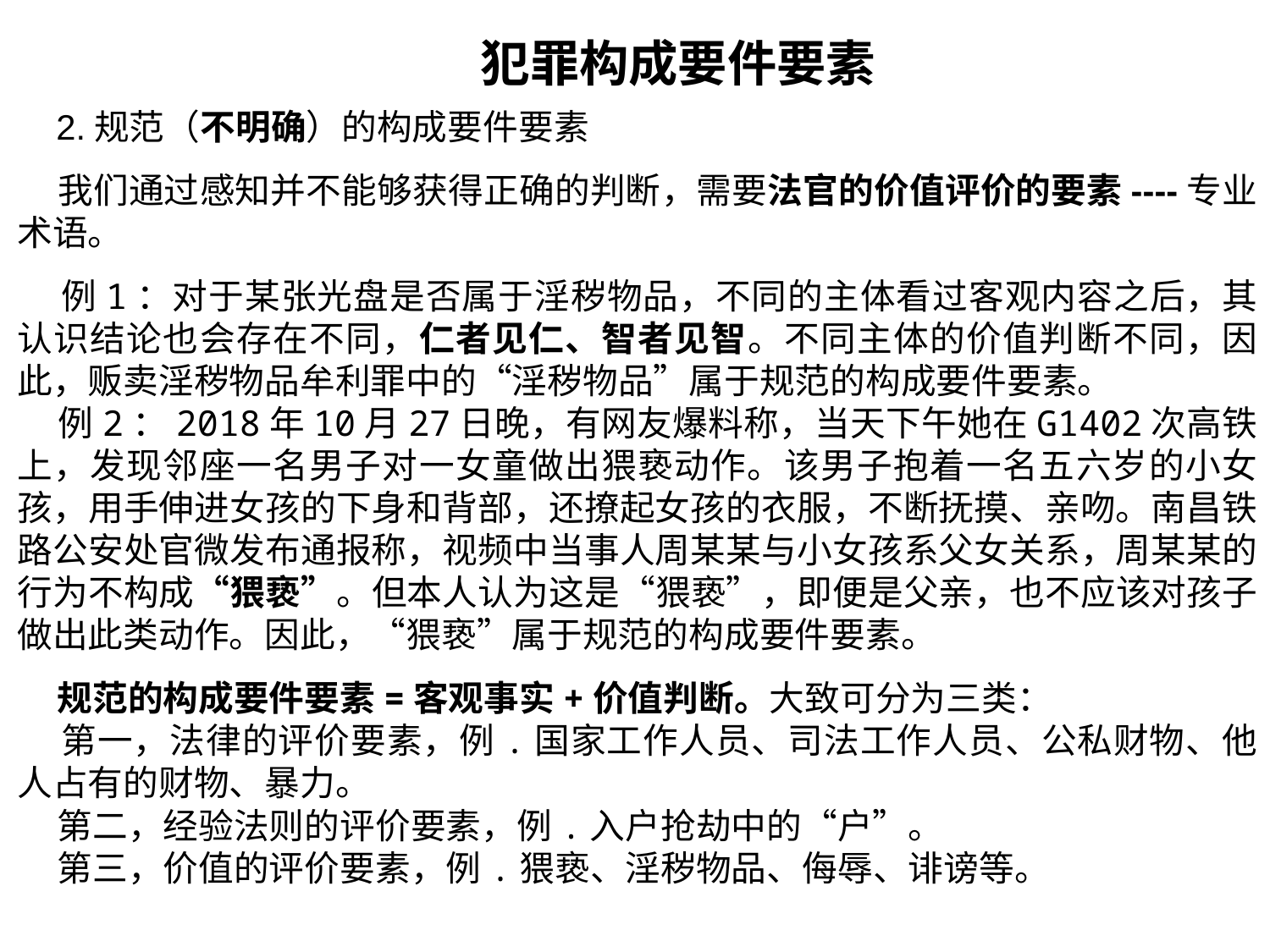

犯罪构成要件要素
    2.规范（不明确）的构成要件要素

    我们通过感知并不能够获得正确的判断，需要法官的价值评价的要素----专业术语。

    例1：对于某张光盘是否属于淫秽物品，不同的主体看过客观内容之后，其认识结论也会存在不同，仁者见仁、智者见智。不同主体的价值判断不同，因此，贩卖淫秽物品牟利罪中的“淫秽物品”属于规范的构成要件要素。
    例2：2018年10月27日晚，有网友爆料称，当天下午她在G1402次高铁上，发现邻座一名男子对一女童做出猥亵动作。该男子抱着一名五六岁的小女孩，用手伸进女孩的下身和背部，还撩起女孩的衣服，不断抚摸、亲吻。南昌铁路公安处官微发布通报称，视频中当事人周某某与小女孩系父女关系，周某某的行为不构成“猥亵”。但本人认为这是“猥亵”，即便是父亲，也不应该对孩子做出此类动作。因此，“猥亵”属于规范的构成要件要素。

    规范的构成要件要素=客观事实+价值判断。大致可分为三类：
    第一，法律的评价要素，例.国家工作人员、司法工作人员、公私财物、他人占有的财物、暴力。
    第二，经验法则的评价要素，例.入户抢劫中的“户”。
    第三，价值的评价要素，例.猥亵、淫秽物品、侮辱、诽谤等。